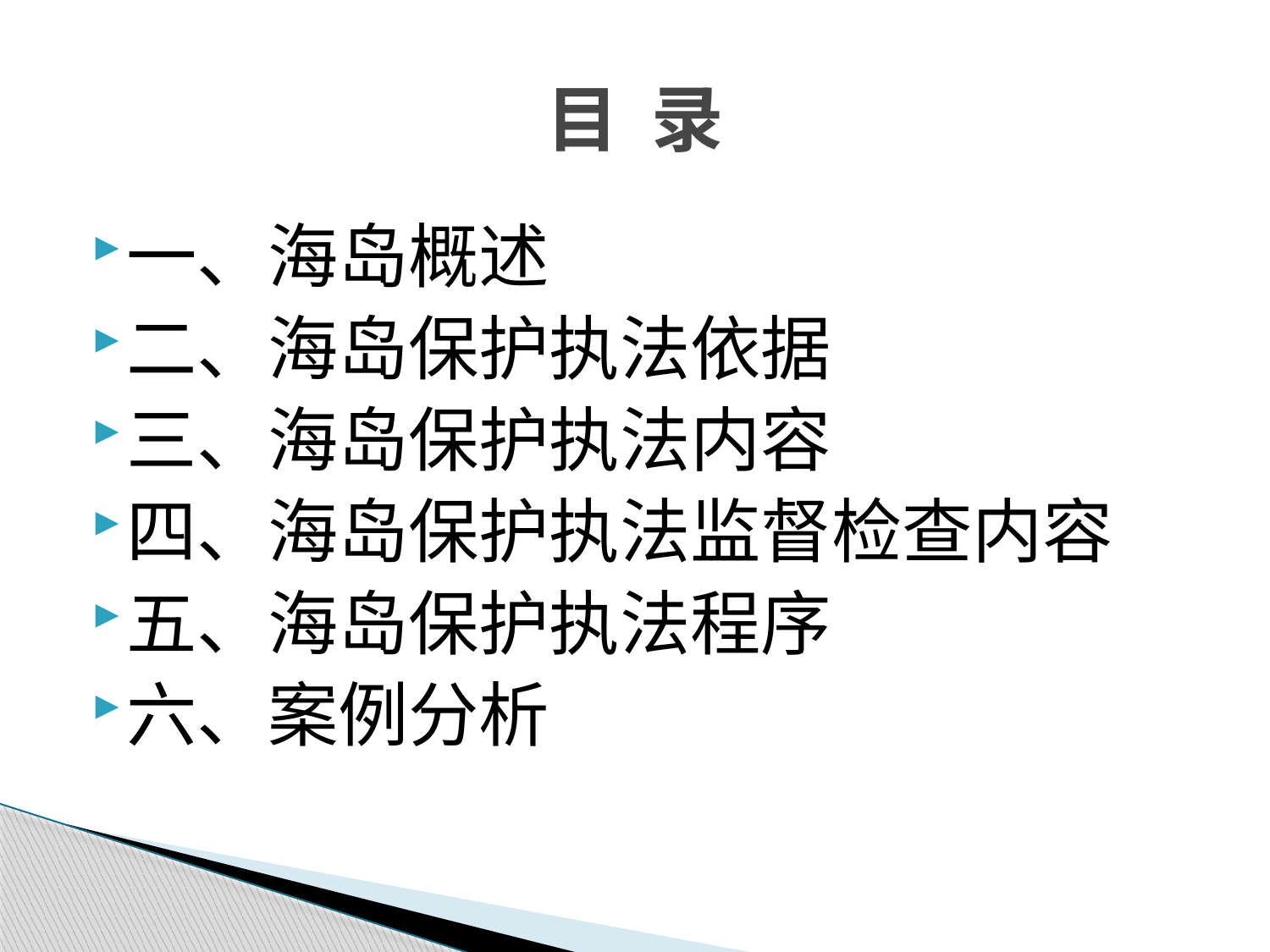

# 目  录
一、海岛概述
二、海岛保护执法依据
三、海岛保护执法内容
四、海岛保护执法监督检查内容
五、海岛保护执法程序
六、案例分析